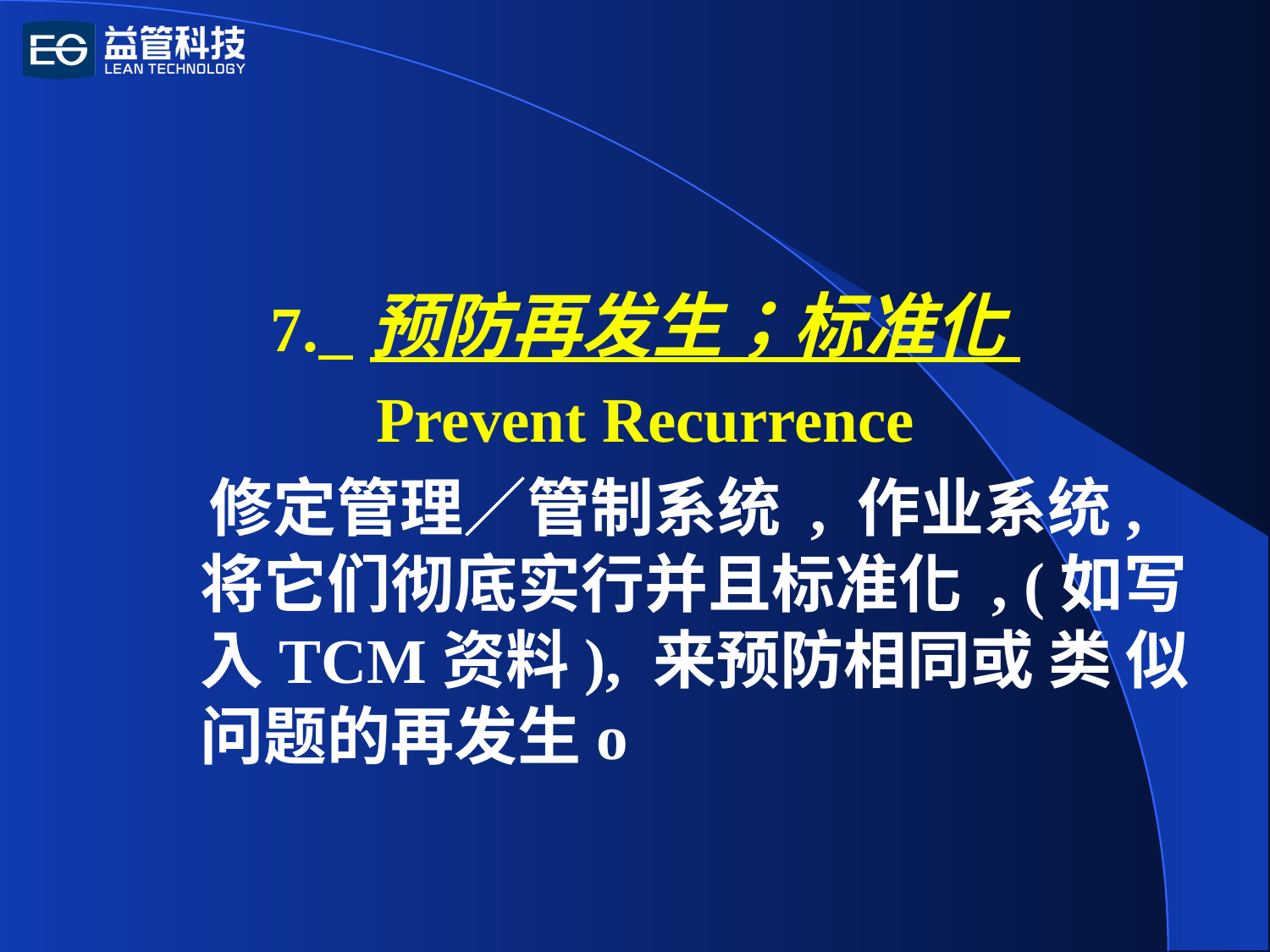

7.  预防再发生；标准化
Prevent Recurrence
   修定管理／管制系统 , 作业系统, 将它们彻底实行并且标准化 , (如写入TCM资料), 来预防相同或 类 似问题的再发生o